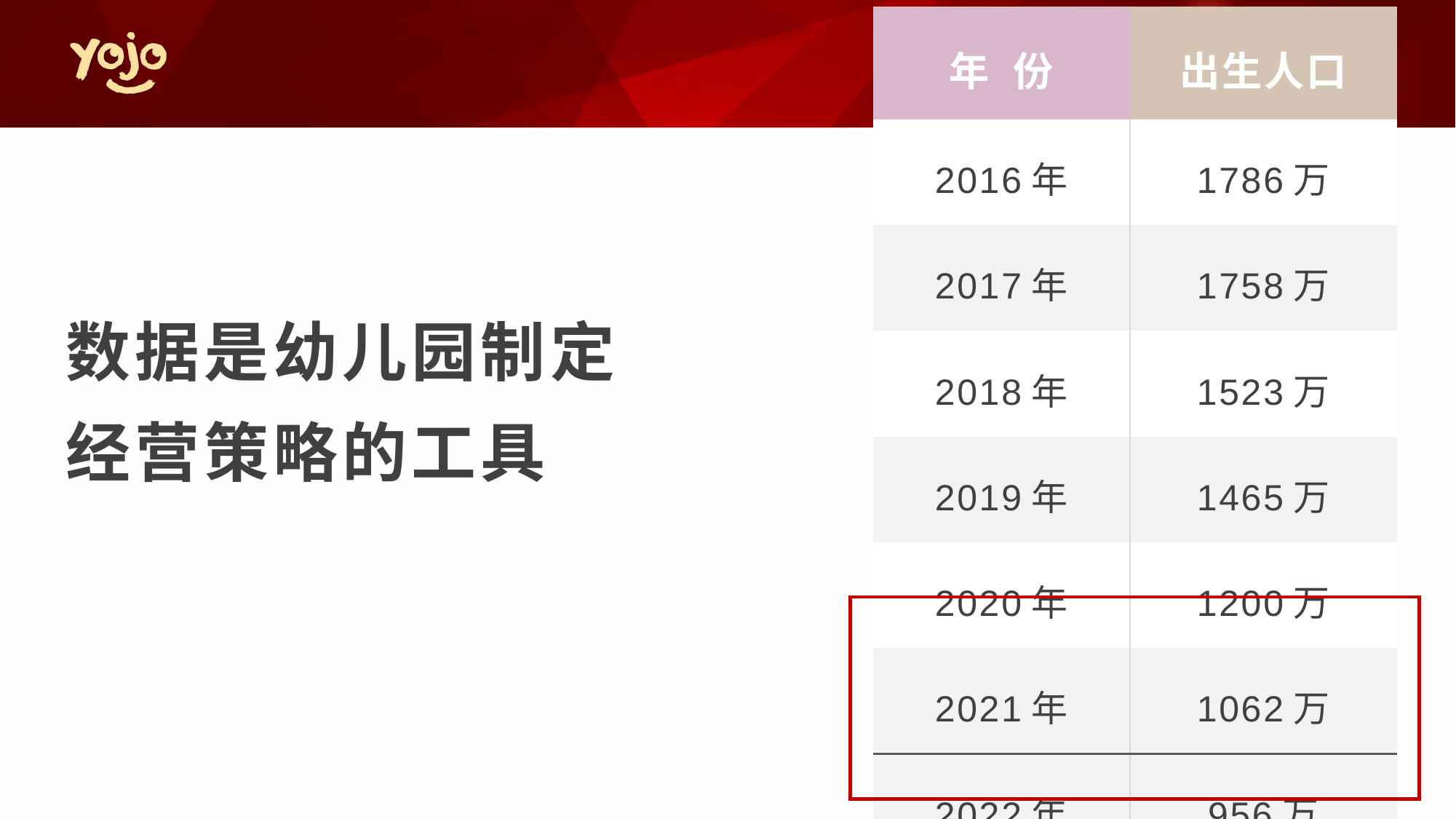

| 年 份 | 出生人口 |
| --- | --- |
| 2016年 | 1786万 |
| 2017年 | 1758万 |
| 2018年 | 1523万 |
| 2019年 | 1465万 |
| 2020年 | 1200万 |
| 2021年 | 1062万 |
| 2022年 | 956万 |
数据是幼儿园制定
经营策略的工具